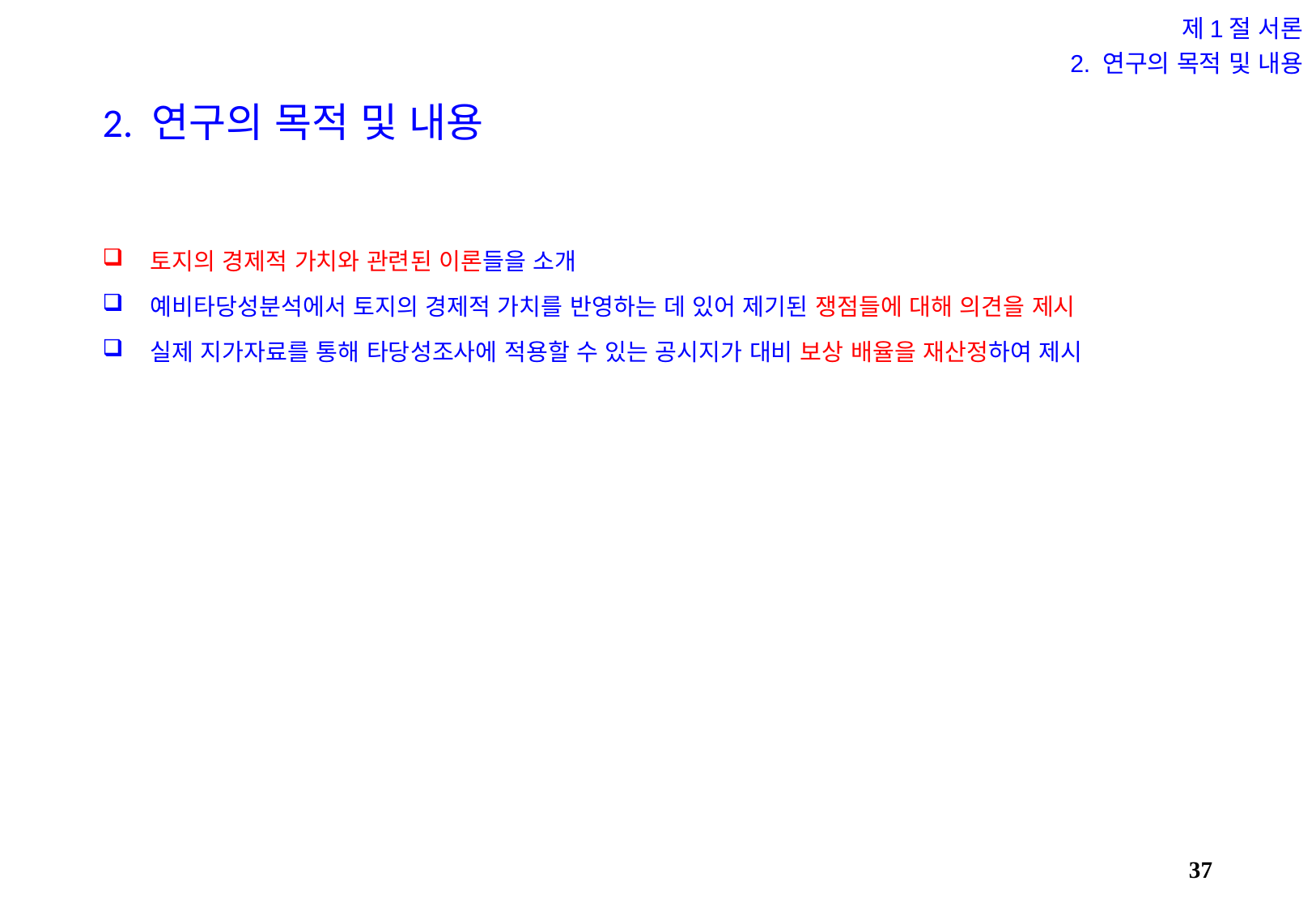

제1절 서론
2. 연구의 목적 및 내용
# 2. 연구의 목적 및 내용
토지의 경제적 가치와 관련된 이론들을 소개
예비타당성분석에서 토지의 경제적 가치를 반영하는 데 있어 제기된 쟁점들에 대해 의견을 제시
실제 지가자료를 통해 타당성조사에 적용할 수 있는 공시지가 대비 보상 배율을 재산정하여 제시
37